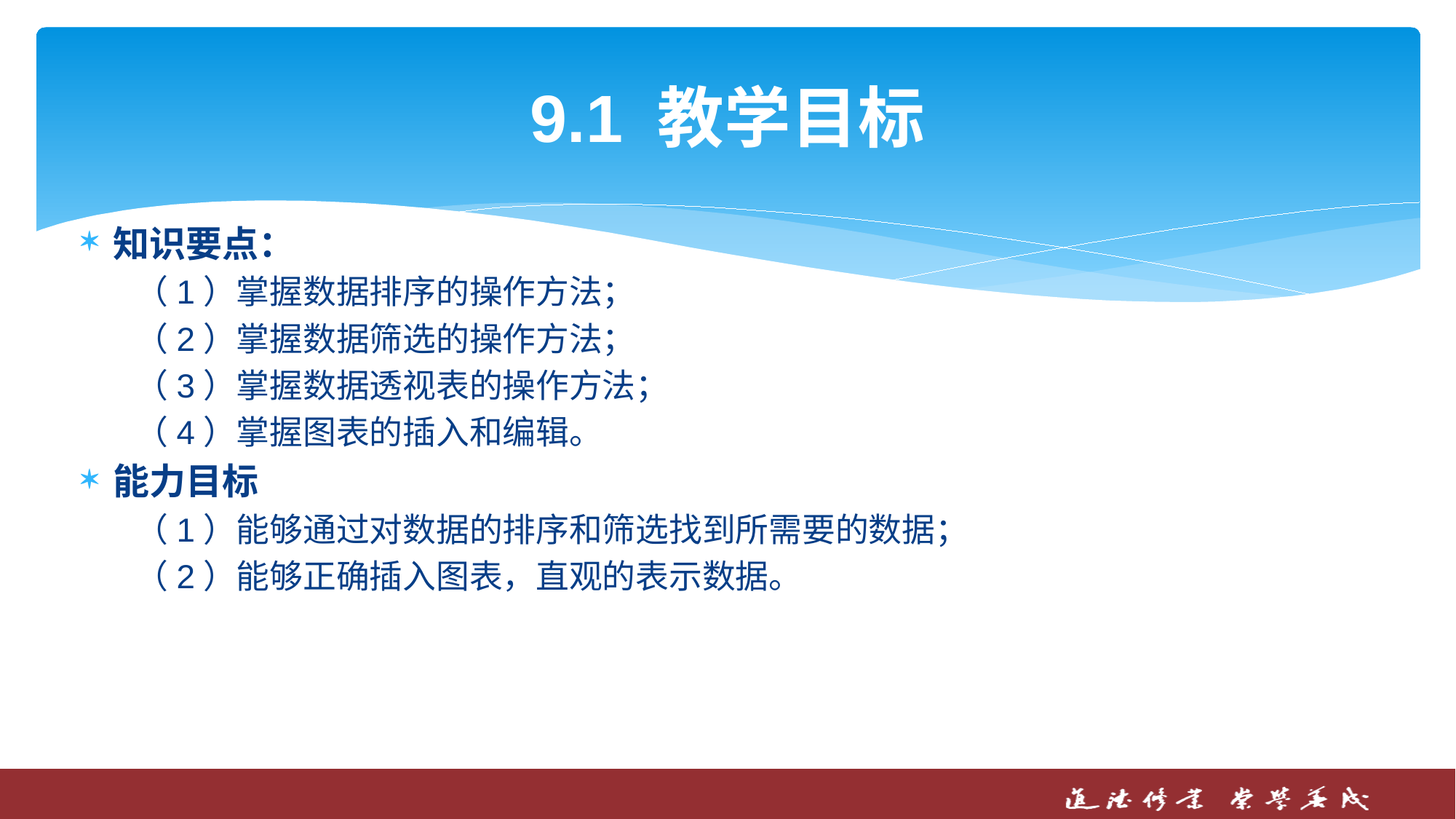

# 9.1 教学目标
知识要点：
（1）掌握数据排序的操作方法；
（2）掌握数据筛选的操作方法；
（3）掌握数据透视表的操作方法；
（4）掌握图表的插入和编辑。
能力目标
（1）能够通过对数据的排序和筛选找到所需要的数据；
（2）能够正确插入图表，直观的表示数据。